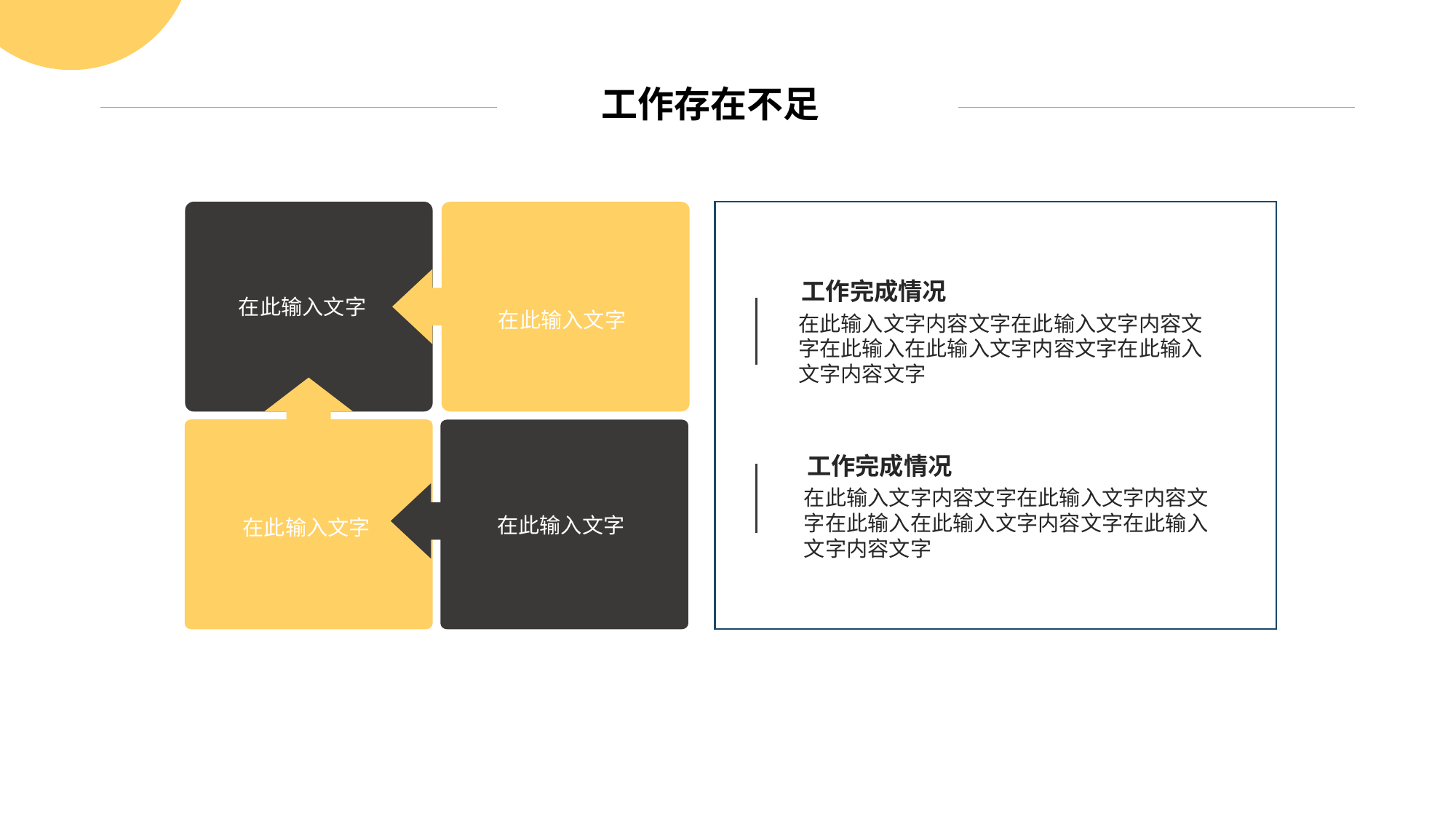

工作存在不足
在此输入文字
在此输入文字
在此输入文字
在此输入文字

工作完成情况
在此输入文字内容文字在此输入文字内容文字在此输入在此输入文字内容文字在此输入文字内容文字
工作完成情况
在此输入文字内容文字在此输入文字内容文字在此输入在此输入文字内容文字在此输入文字内容文字